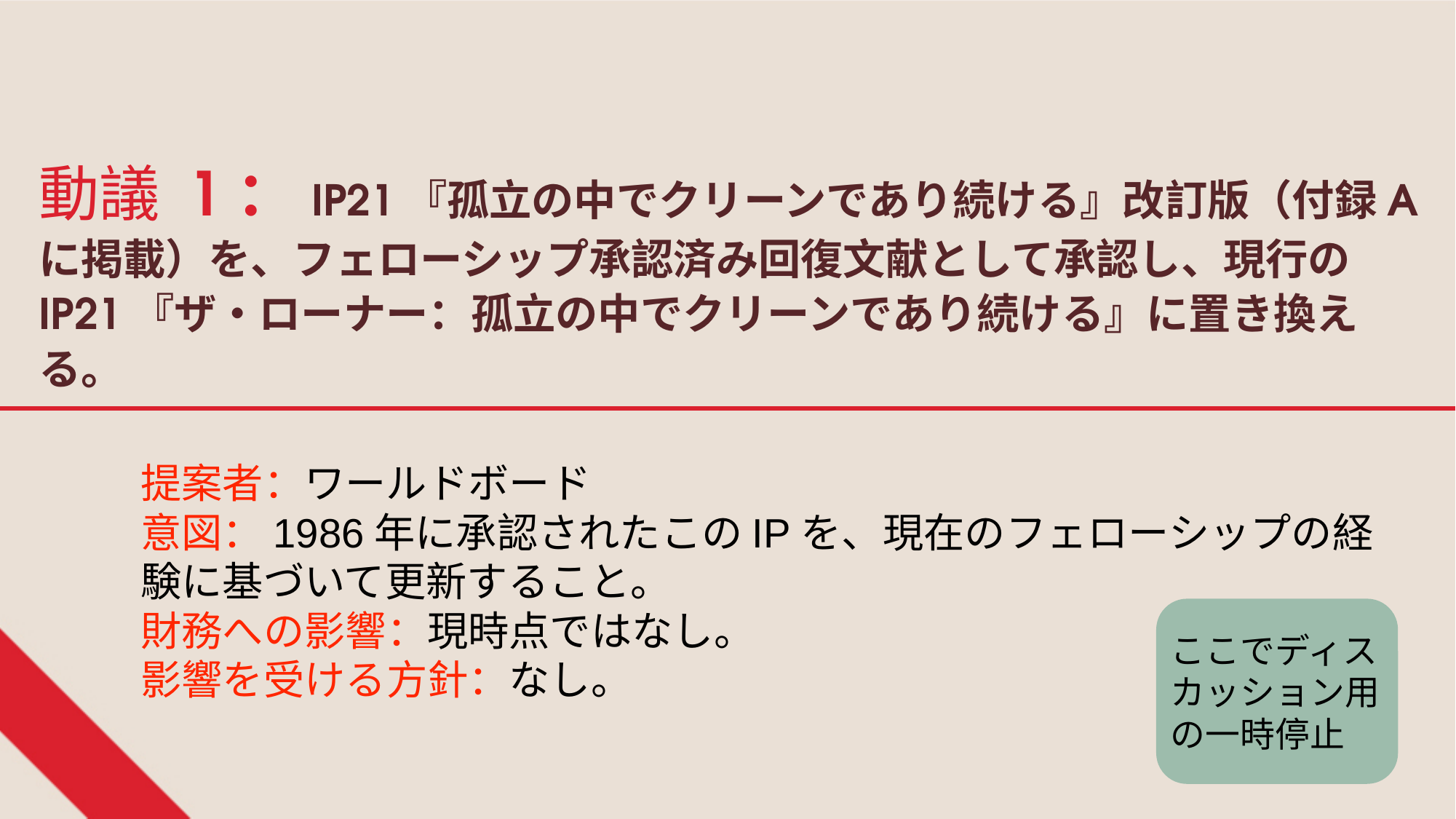

動議 1：IP21『孤立の中でクリーンであり続ける』改訂版（付録Aに掲載）を、フェローシップ承認済み回復文献として承認し、現行のIP21『ザ・ローナー：孤立の中でクリーンであり続ける』に置き換える。

提案者：ワールドボード
意図：1986年に承認されたこのIPを、現在のフェローシップの経験に基づいて更新すること。
財務への影響：現時点ではなし。
影響を受ける方針：なし。
ここでディスカッション用の一時停止